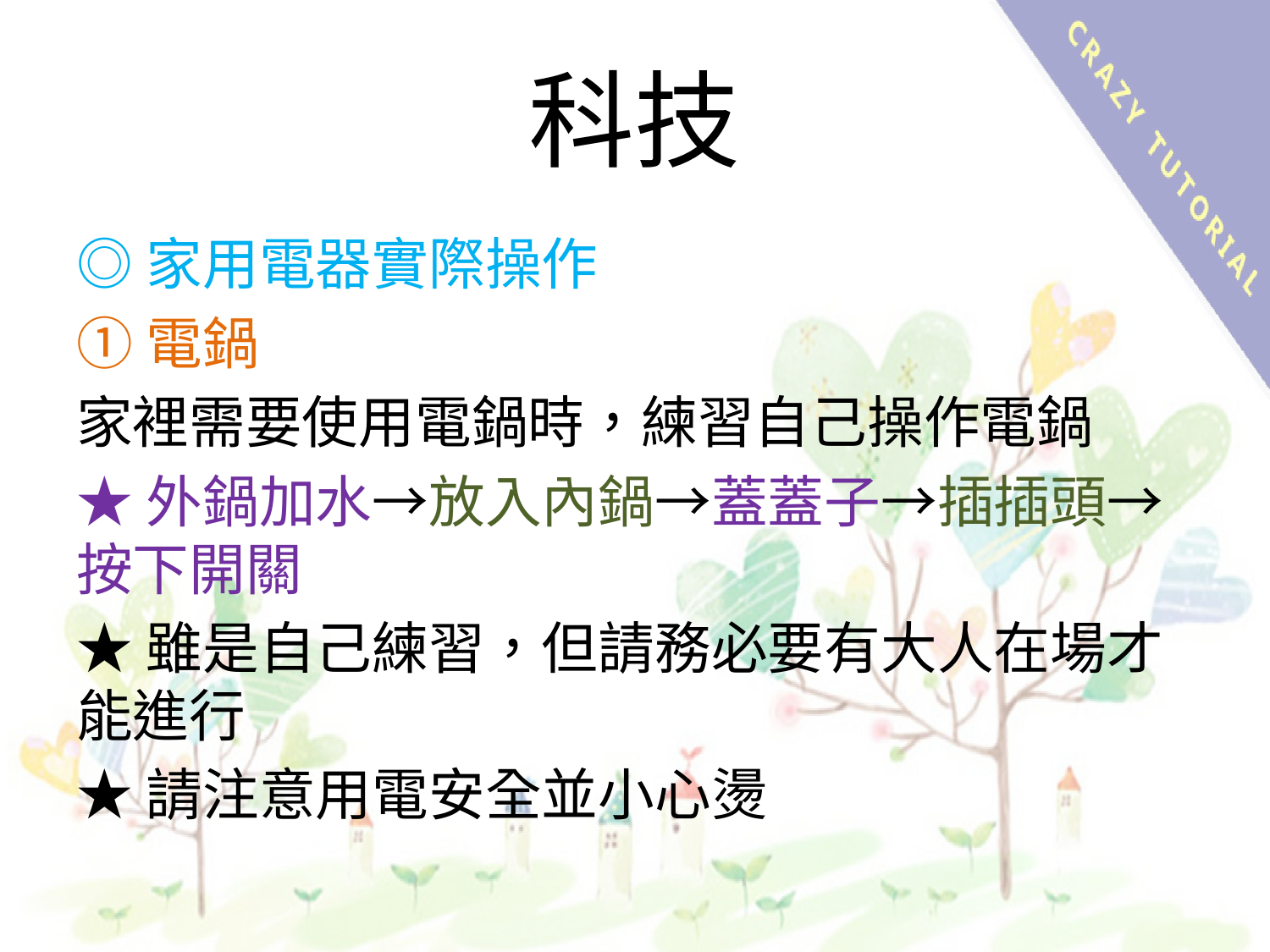

# 科技
◎家用電器實際操作
①電鍋
家裡需要使用電鍋時，練習自己操作電鍋
★外鍋加水→放入內鍋→蓋蓋子→插插頭→按下開關
★雖是自己練習，但請務必要有大人在場才能進行
★請注意用電安全並小心燙